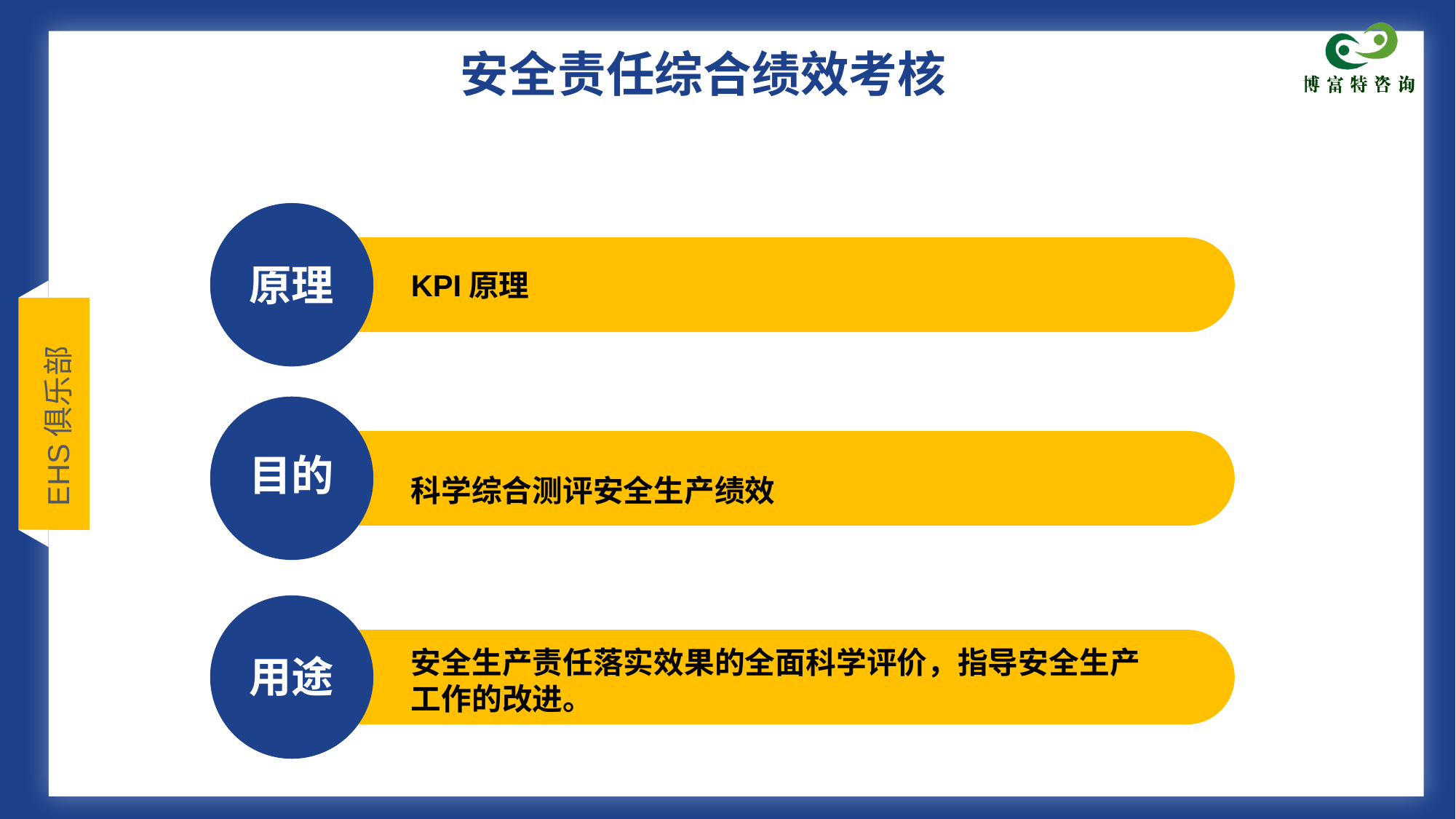

# 安全责任综合绩效考核

原理
KPI原理

目的
科学综合测评安全生产绩效

安全生产责任落实效果的全面科学评价，指导安全生产工作的改进。
用途